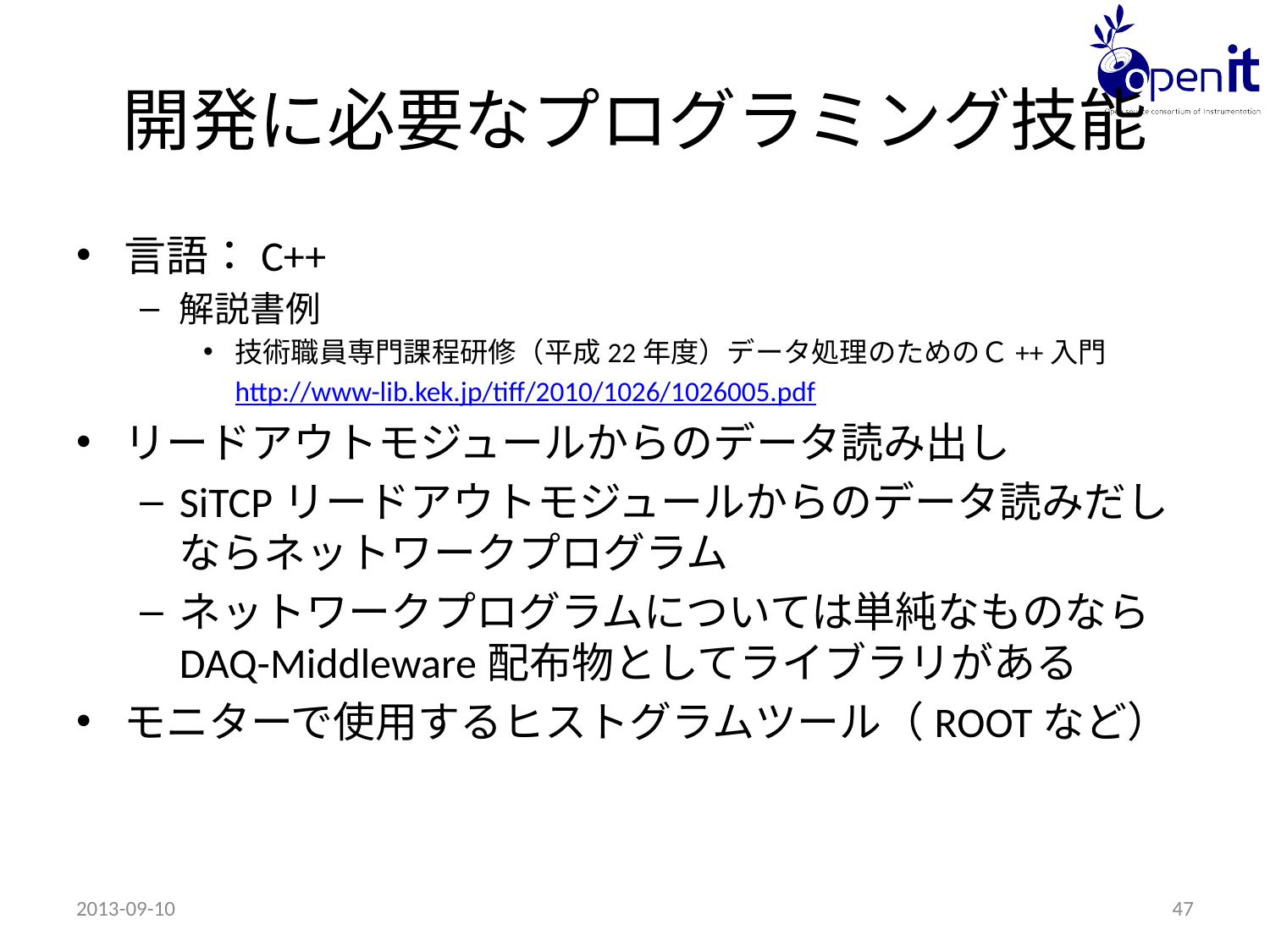

# 開発に必要なプログラミング技能
言語：C++
解説書例
技術職員専門課程研修（平成22年度）データ処理のためのＣ++入門
	http://www-lib.kek.jp/tiff/2010/1026/1026005.pdf
リードアウトモジュールからのデータ読み出し
SiTCPリードアウトモジュールからのデータ読みだしならネットワークプログラム
ネットワークプログラムについては単純なものならDAQ-Middleware配布物としてライブラリがある
モニターで使用するヒストグラムツール（ROOTなど）
2013-09-10
47